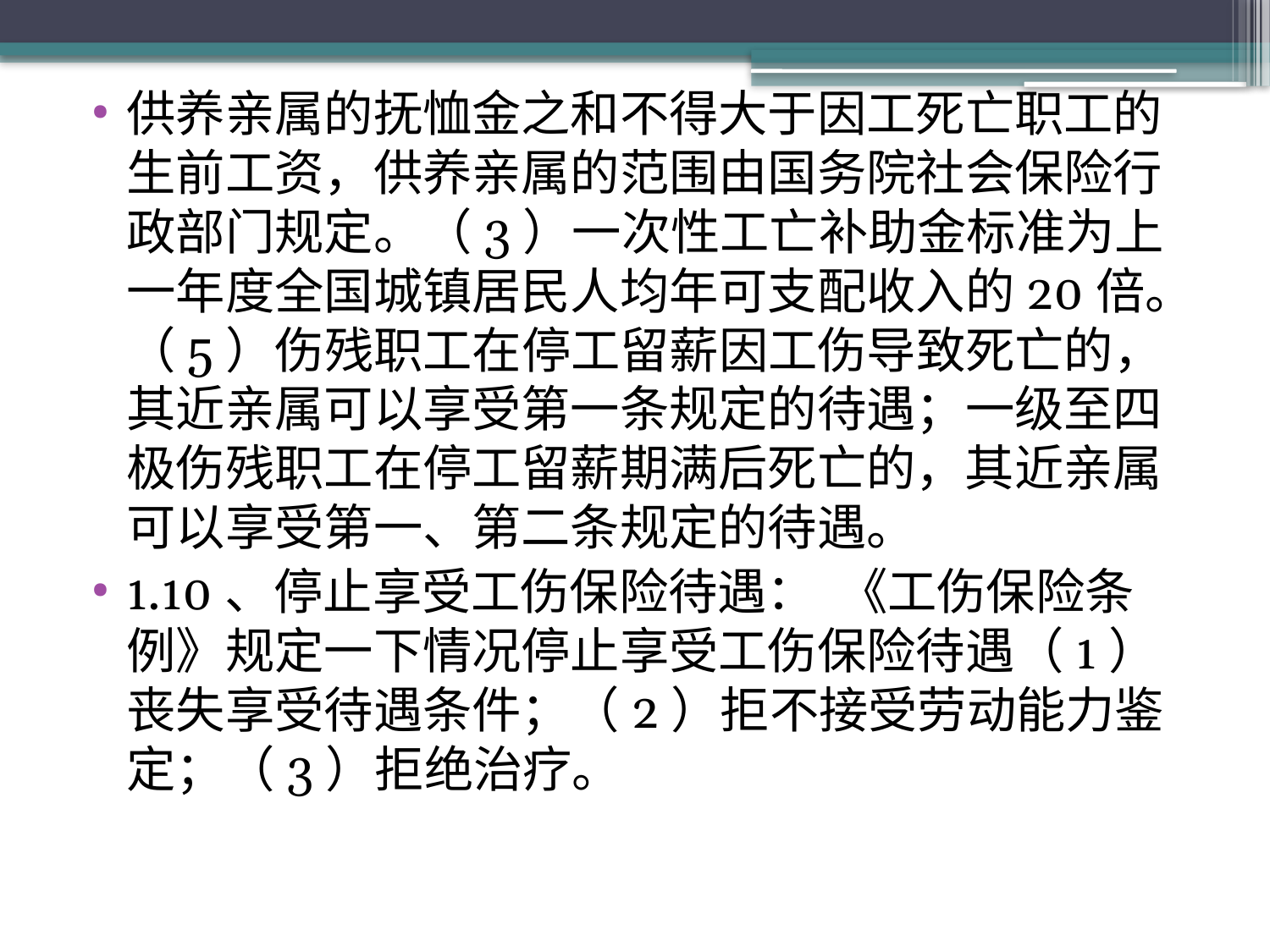

供养亲属的抚恤金之和不得大于因工死亡职工的生前工资，供养亲属的范围由国务院社会保险行政部门规定。（3）一次性工亡补助金标准为上一年度全国城镇居民人均年可支配收入的20倍。（5）伤残职工在停工留薪因工伤导致死亡的，其近亲属可以享受第一条规定的待遇；一级至四极伤残职工在停工留薪期满后死亡的，其近亲属可以享受第一、第二条规定的待遇。
1.10、停止享受工伤保险待遇：  《工伤保险条例》规定一下情况停止享受工伤保险待遇（1）丧失享受待遇条件；（2）拒不接受劳动能力鉴定；（3）拒绝治疗。